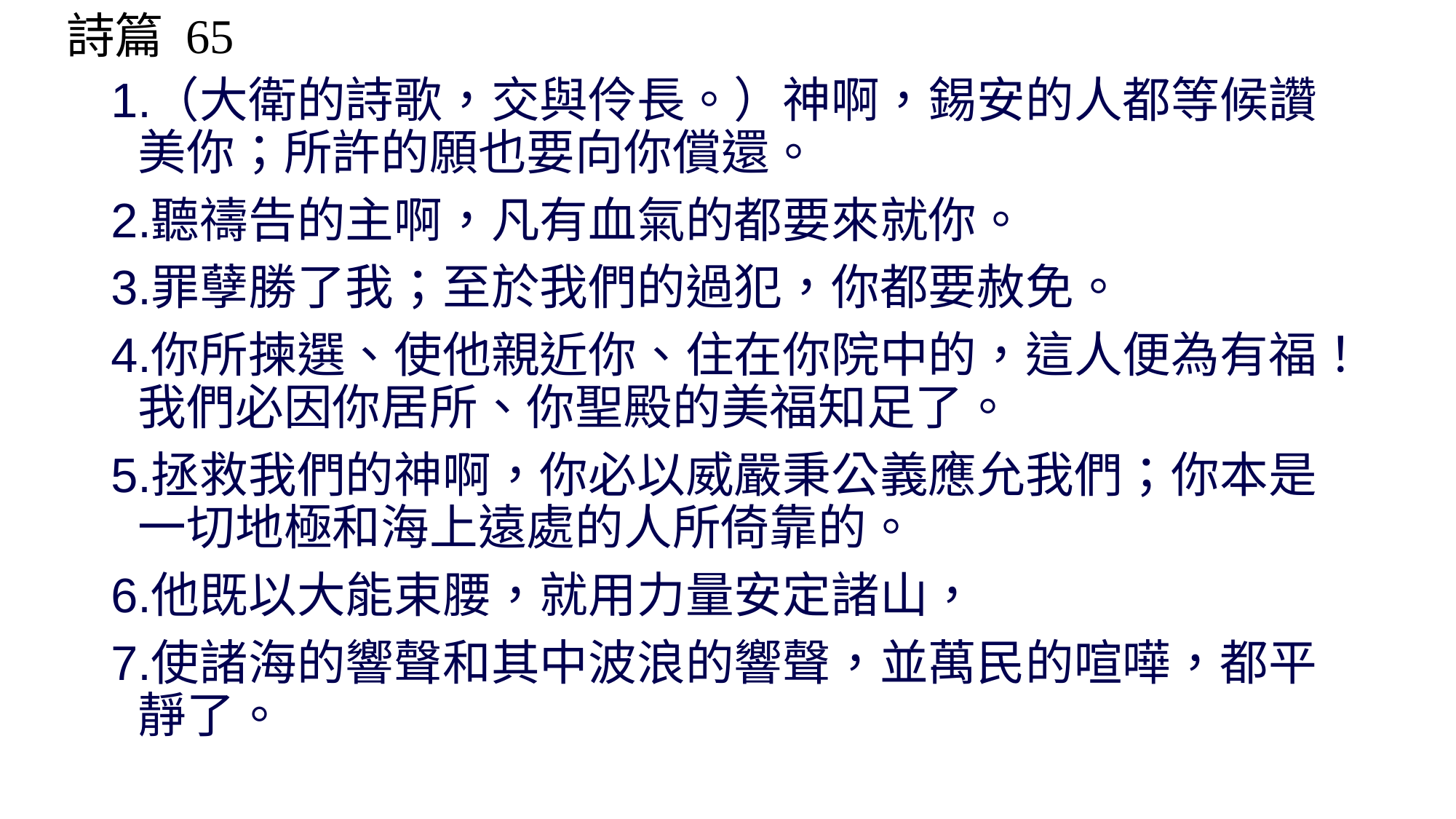

詩篇 65
（大衛的詩歌，交與伶長。）神啊，錫安的人都等候讚美你；所許的願也要向你償還。
聽禱告的主啊，凡有血氣的都要來就你。
罪孽勝了我；至於我們的過犯，你都要赦免。
你所揀選、使他親近你、住在你院中的，這人便為有福！我們必因你居所、你聖殿的美福知足了。
拯救我們的神啊，你必以威嚴秉公義應允我們；你本是一切地極和海上遠處的人所倚靠的。
他既以大能束腰，就用力量安定諸山，
使諸海的響聲和其中波浪的響聲，並萬民的喧嘩，都平靜了。